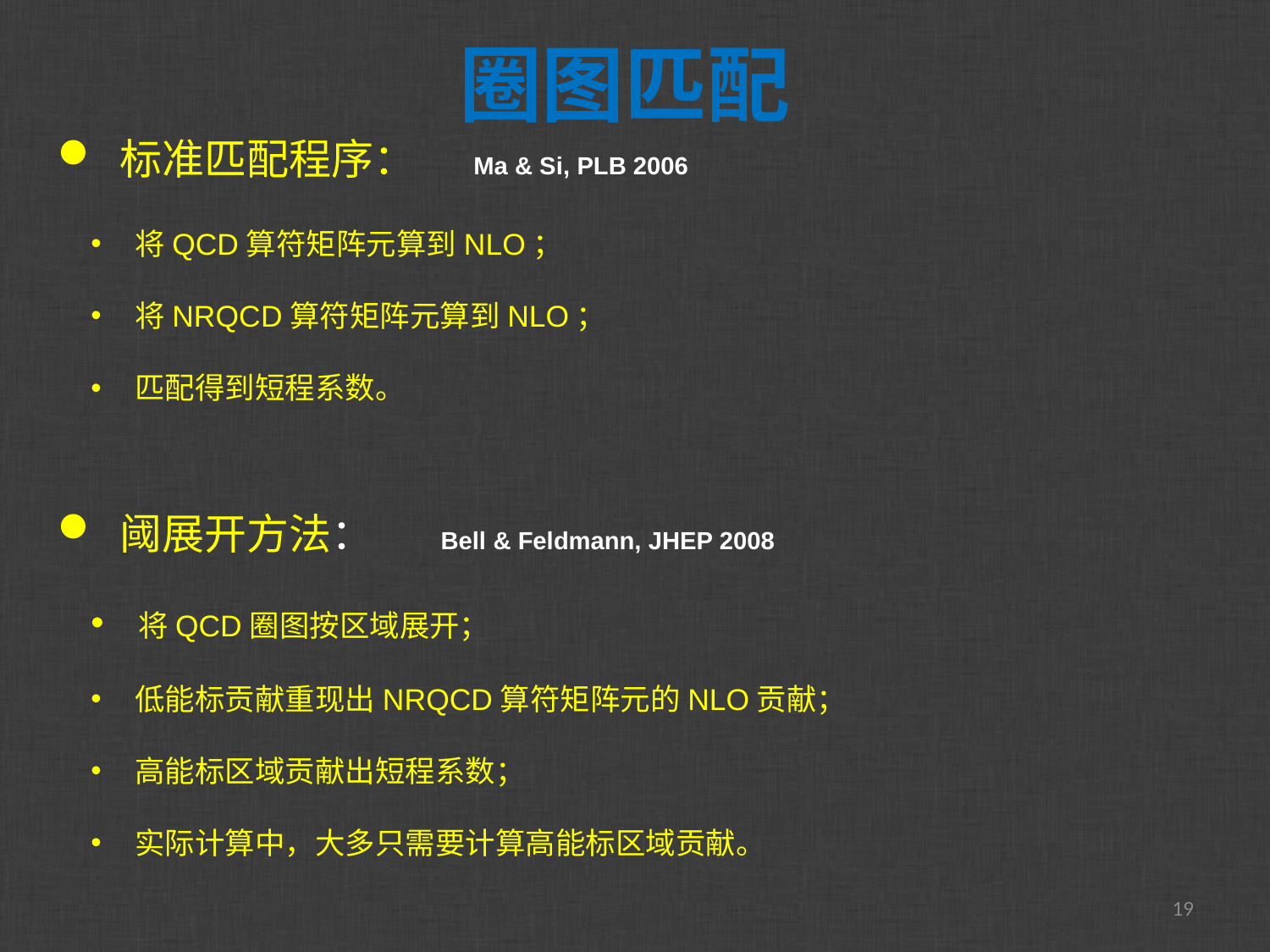

圈图匹配
 标准匹配程序：     Ma & Si, PLB 2006

 将QCD算符矩阵元算到NLO；

 将NRQCD算符矩阵元算到NLO；

 匹配得到短程系数。

 阈展开方法：      Bell & Feldmann, JHEP 2008

 将QCD圈图按区域展开；

 低能标贡献重现出NRQCD算符矩阵元的NLO贡献；

 高能标区域贡献出短程系数；

 实际计算中，大多只需要计算高能标区域贡献。

19